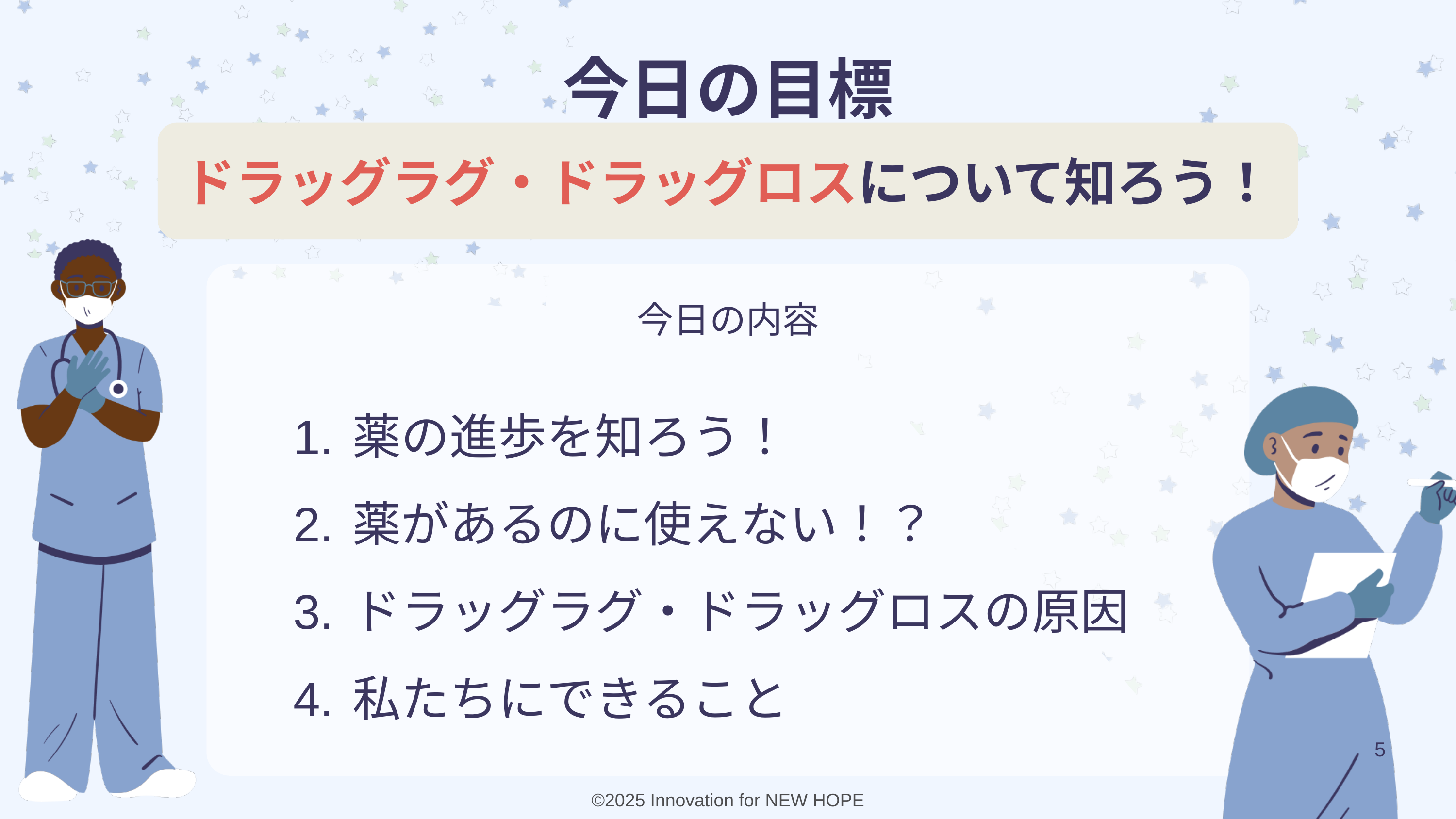

今日の目標
ドラッグラグ・ドラッグロスについて知ろう！

今日の内容

薬の進歩を知ろう！
薬があるのに使えない！？
ドラッグラグ・ドラッグロスの原因
私たちにできること

5
©2025 Innovation for NEW HOPE